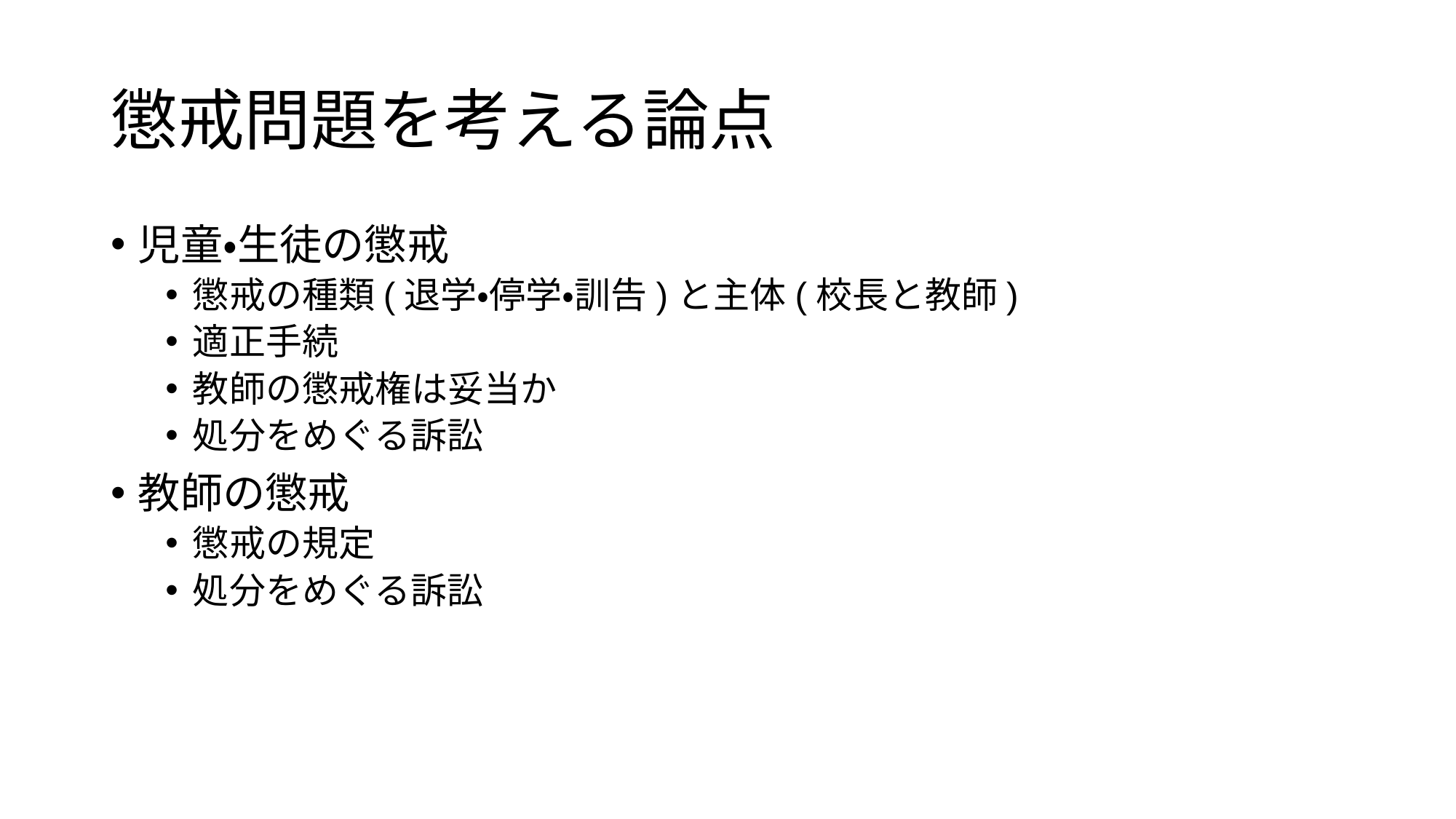

# 懲戒問題を考える論点
児童・生徒の懲戒
懲戒の種類(退学・停学・訓告)と主体(校長と教師)
適正手続
教師の懲戒権は妥当か
処分をめぐる訴訟
教師の懲戒
懲戒の規定
処分をめぐる訴訟